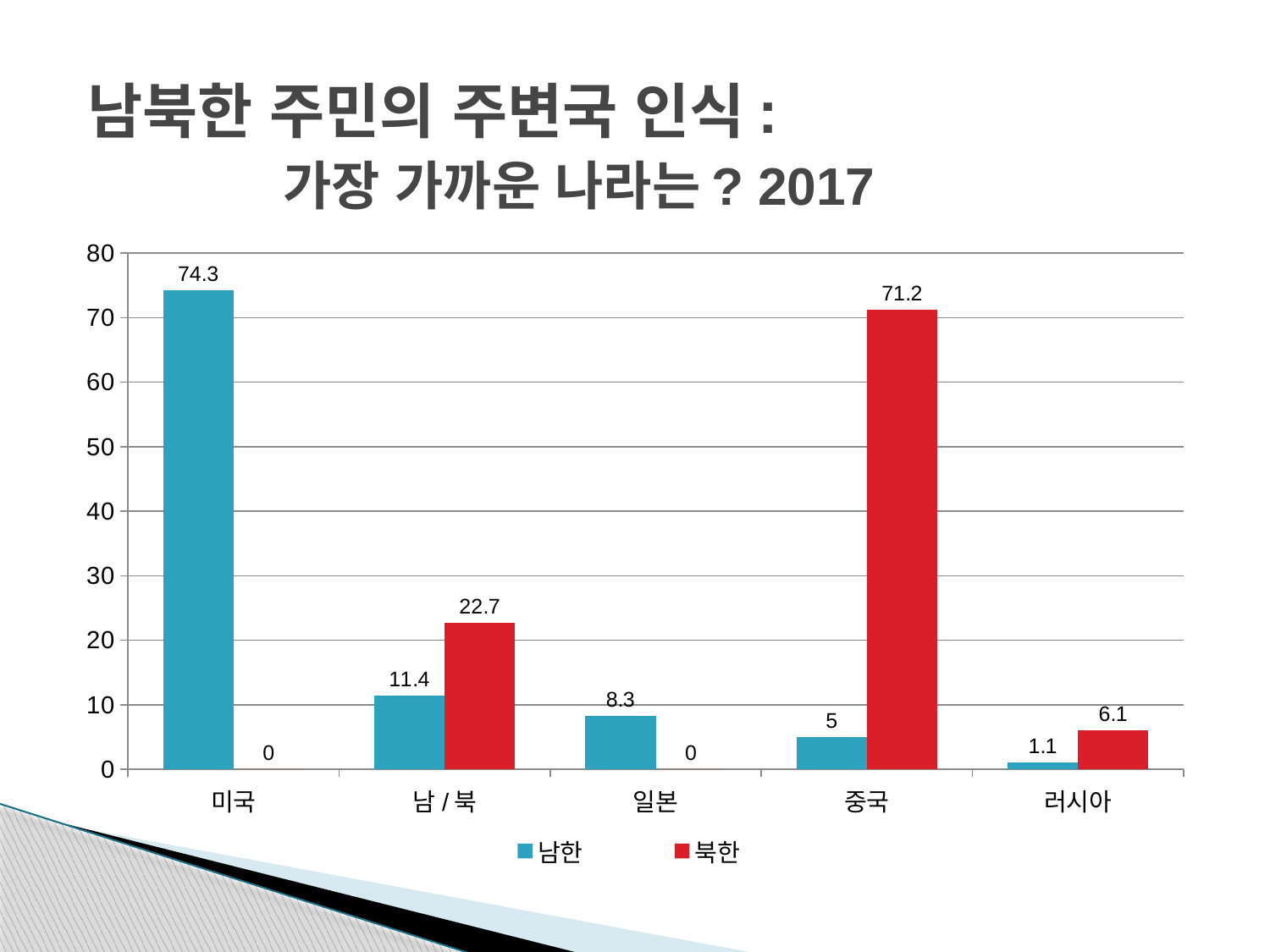

# 남북한 주민의 주변국 인식: 가장 가까운 나라는? 2017

### Chart

| Category | 남한 | 북한 |
|---|---|---|
| 미국 | 74.3 | 0.0 |
| 남/북 | 11.4 | 22.7 |
| 일본 | 8.3 | 0.0 |
| 중국 | 5.0 | 71.2 |
| 러시아 | 1.1 | 6.1 |